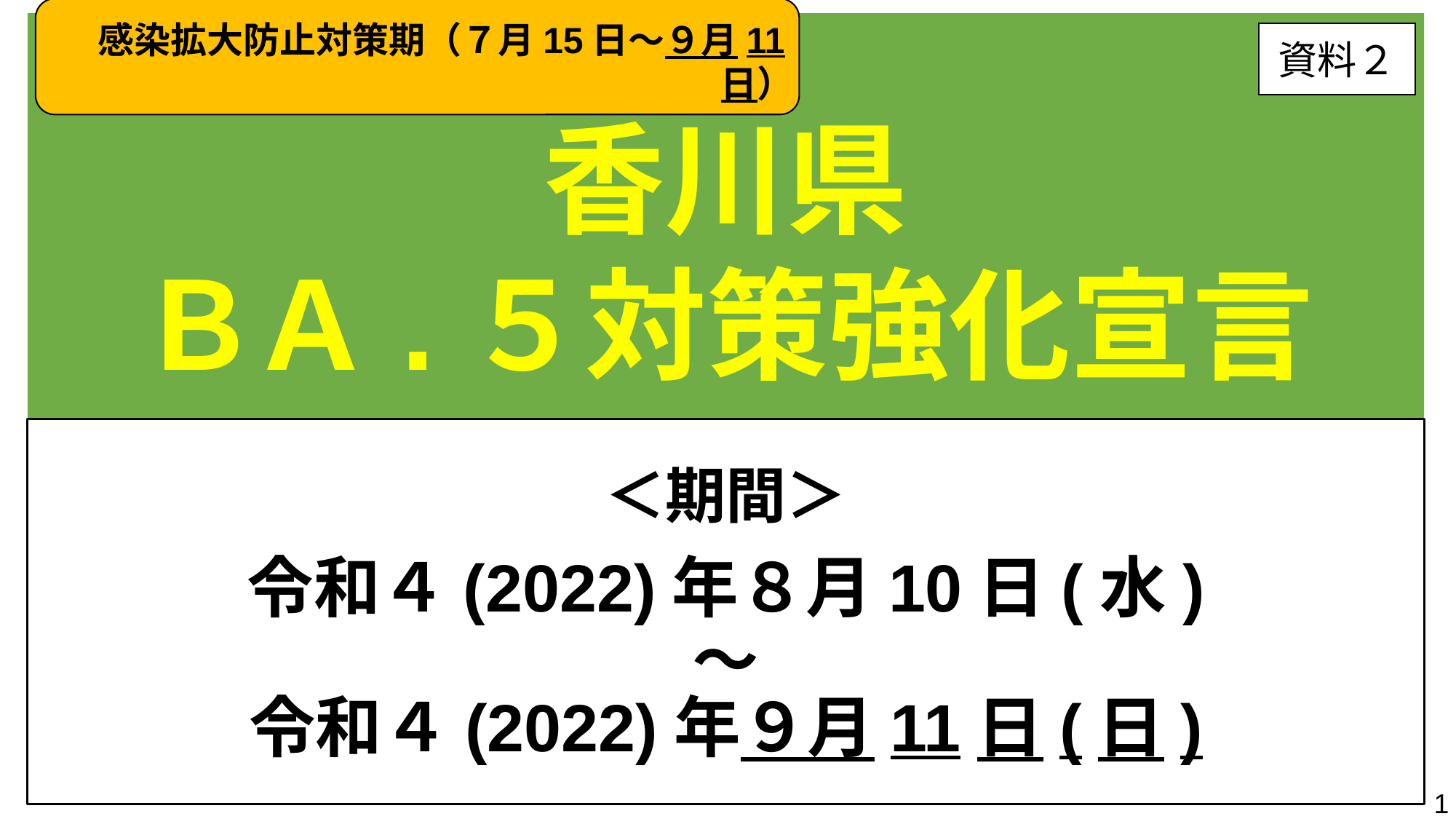

# 香川県 ＢＡ.５対策強化宣言
感染拡大防止対策期（７月15日～９月11日）
資料２

＜期間＞
令和４(2022)年８月10日(水)
～
令和４(2022)年９月11日(日)
1